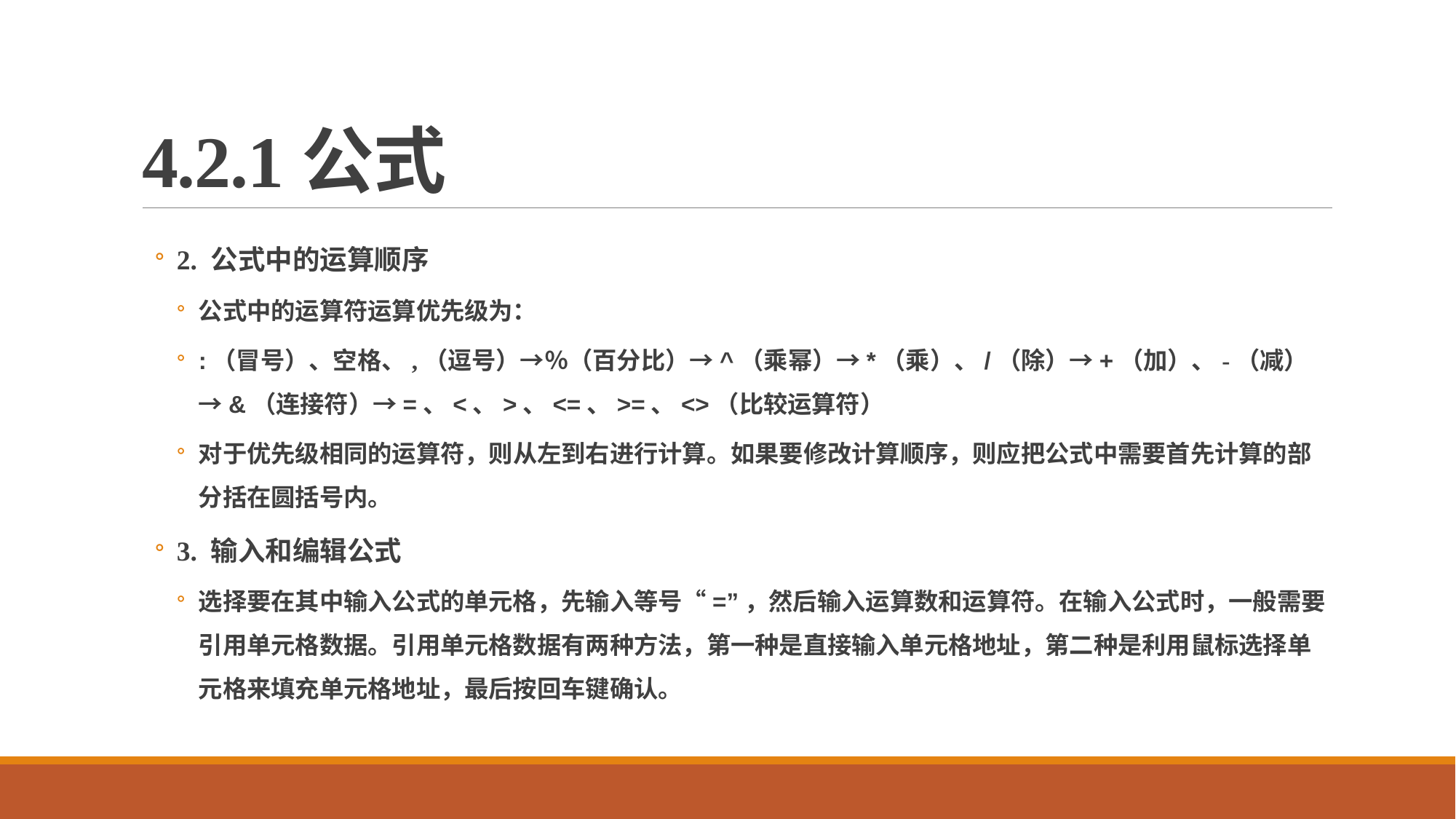

# 4.2.1公式
2. 公式中的运算顺序
公式中的运算符运算优先级为：
:（冒号）、空格、,（逗号）→％（百分比）→^（乘幂）→*（乘）、/（除）→+（加）、-（减）→&（连接符）→=、<、>、<=、>=、<>（比较运算符）
对于优先级相同的运算符，则从左到右进行计算。如果要修改计算顺序，则应把公式中需要首先计算的部分括在圆括号内。
3. 输入和编辑公式
选择要在其中输入公式的单元格，先输入等号“=”，然后输入运算数和运算符。在输入公式时，一般需要引用单元格数据。引用单元格数据有两种方法，第一种是直接输入单元格地址，第二种是利用鼠标选择单元格来填充单元格地址，最后按回车键确认。